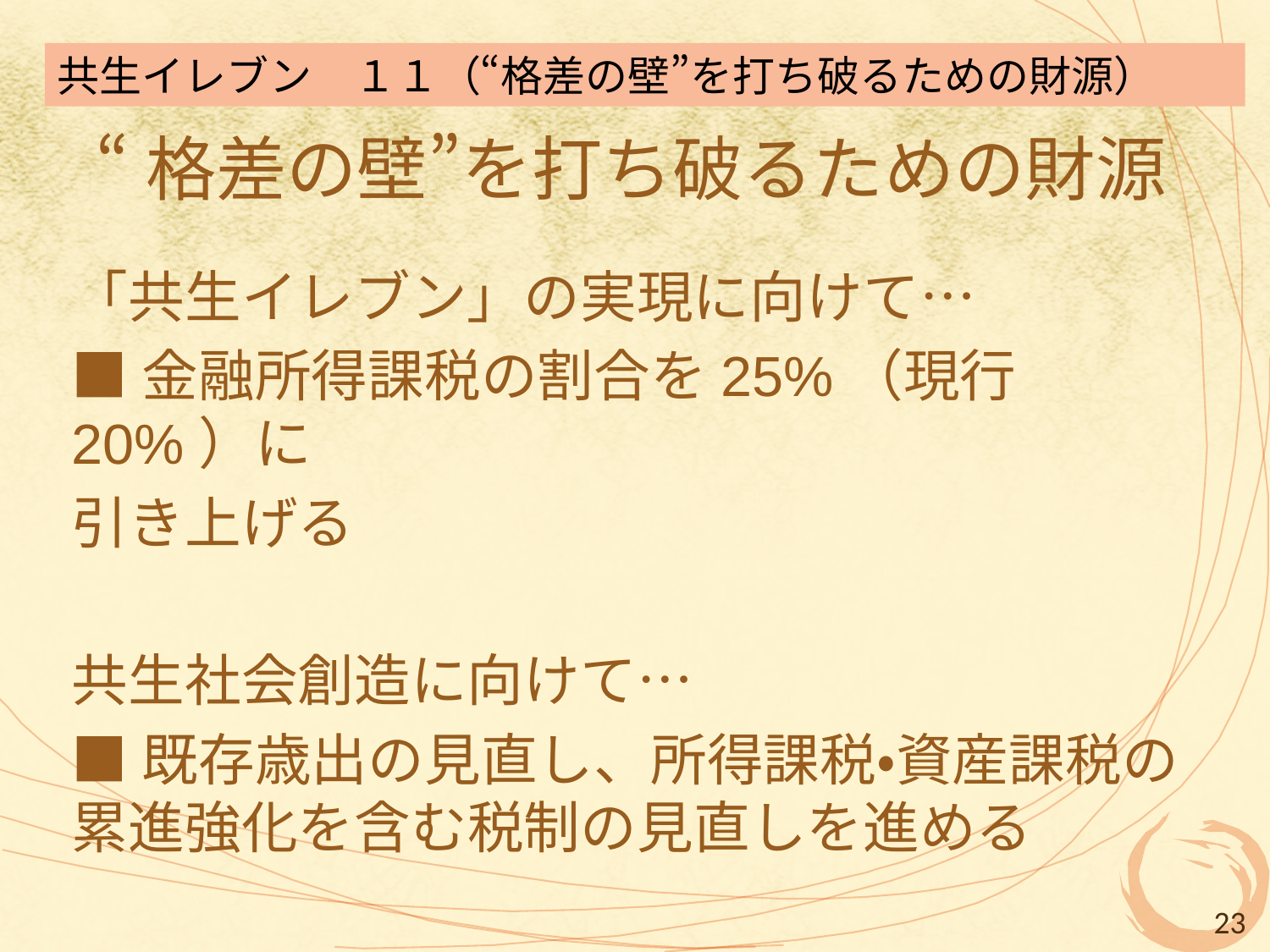

共生イレブン　１１（“格差の壁”を打ち破るための財源）
# “格差の壁”を打ち破るための財源
「共生イレブン」の実現に向けて…
■金融所得課税の割合を25%（現行20%）に
引き上げる

共生社会創造に向けて…
■既存歳出の見直し、所得課税・資産課税の累進強化を含む税制の見直しを進める

23